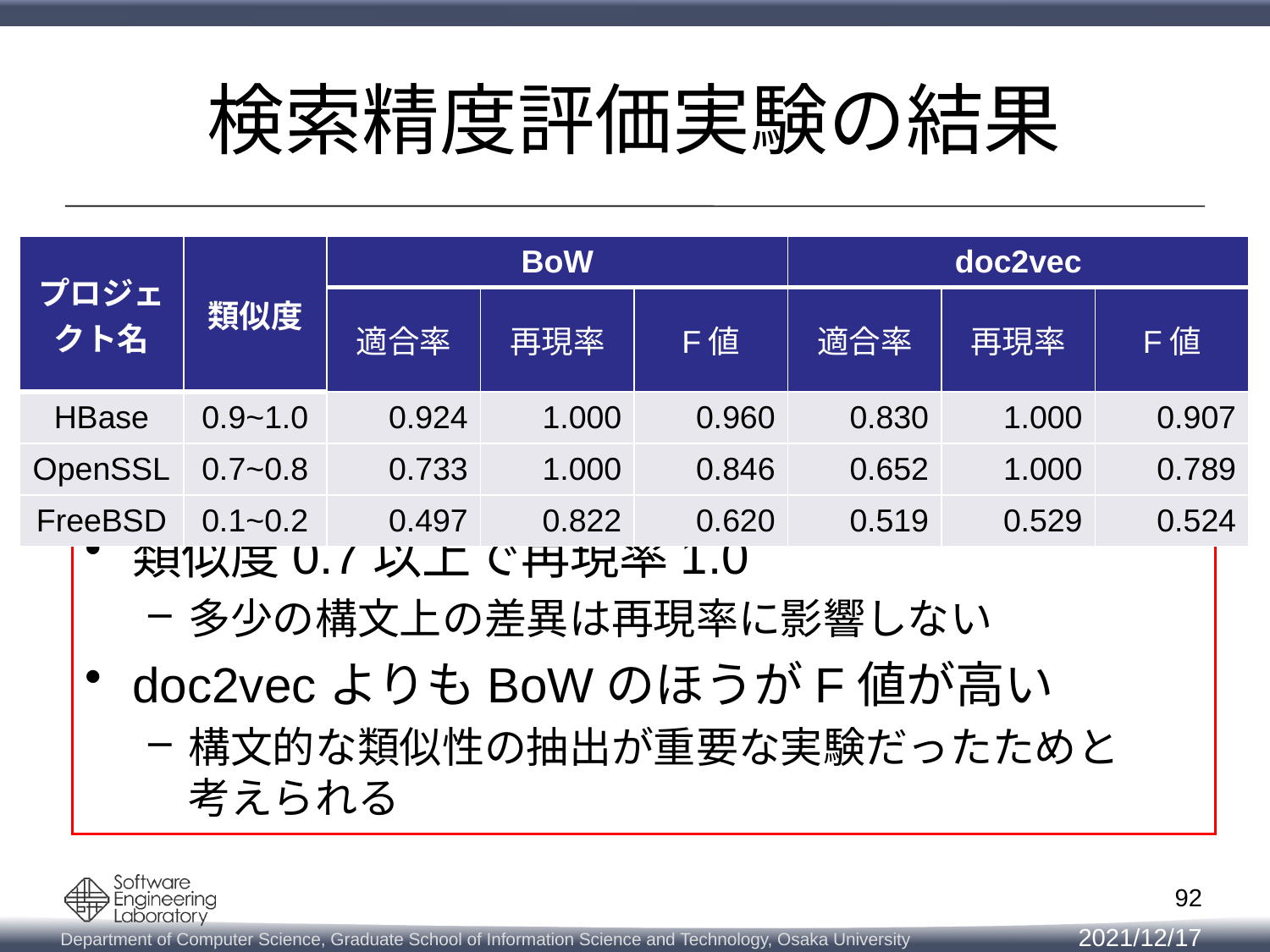

# 検索精度評価実験の結果
| プロジェクト名 | 類似度 | BoW |  |  | doc2vec |  |  |
| --- | --- | --- | --- | --- | --- | --- | --- |
|  |  | 適合率 | 再現率 | F値 | 適合率 | 再現率 | F値 |
| HBase | 0.9~1.0 | 0.924 | 1.000 | 0.960 | 0.830 | 1.000 | 0.907 |
| OpenSSL | 0.7~0.8 | 0.733 | 1.000 | 0.846 | 0.652 | 1.000 | 0.789 |
| FreeBSD | 0.1~0.2 | 0.497 | 0.822 | 0.620 | 0.519 | 0.529 | 0.524 |
類似度0.7以上で再現率1.0
多少の構文上の差異は再現率に影響しない
doc2vecよりもBoWのほうがF値が高い
構文的な類似性の抽出が重要な実験だったためと
考えられる

92
2021/12/17